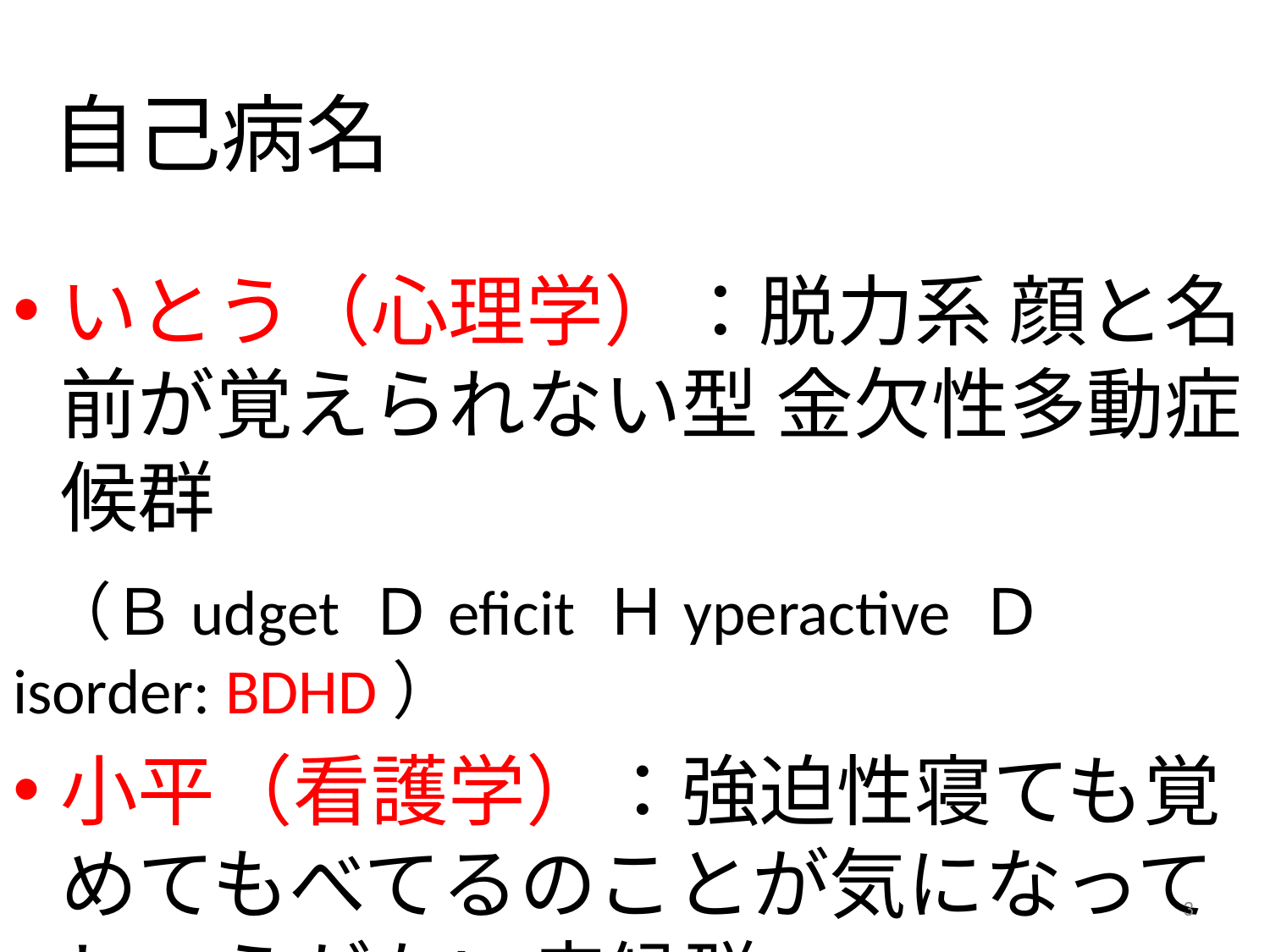

# 自己病名
いとう（心理学）：脱力系 顔と名前が覚えられない型 金欠性多動症候群
 （Ｂudget Ｄeficit Ｈyperactive Ｄisorder: BDHD）
小平（看護学）：強迫性寝ても覚めてもべてるのことが気になってしょうがない症候群
3